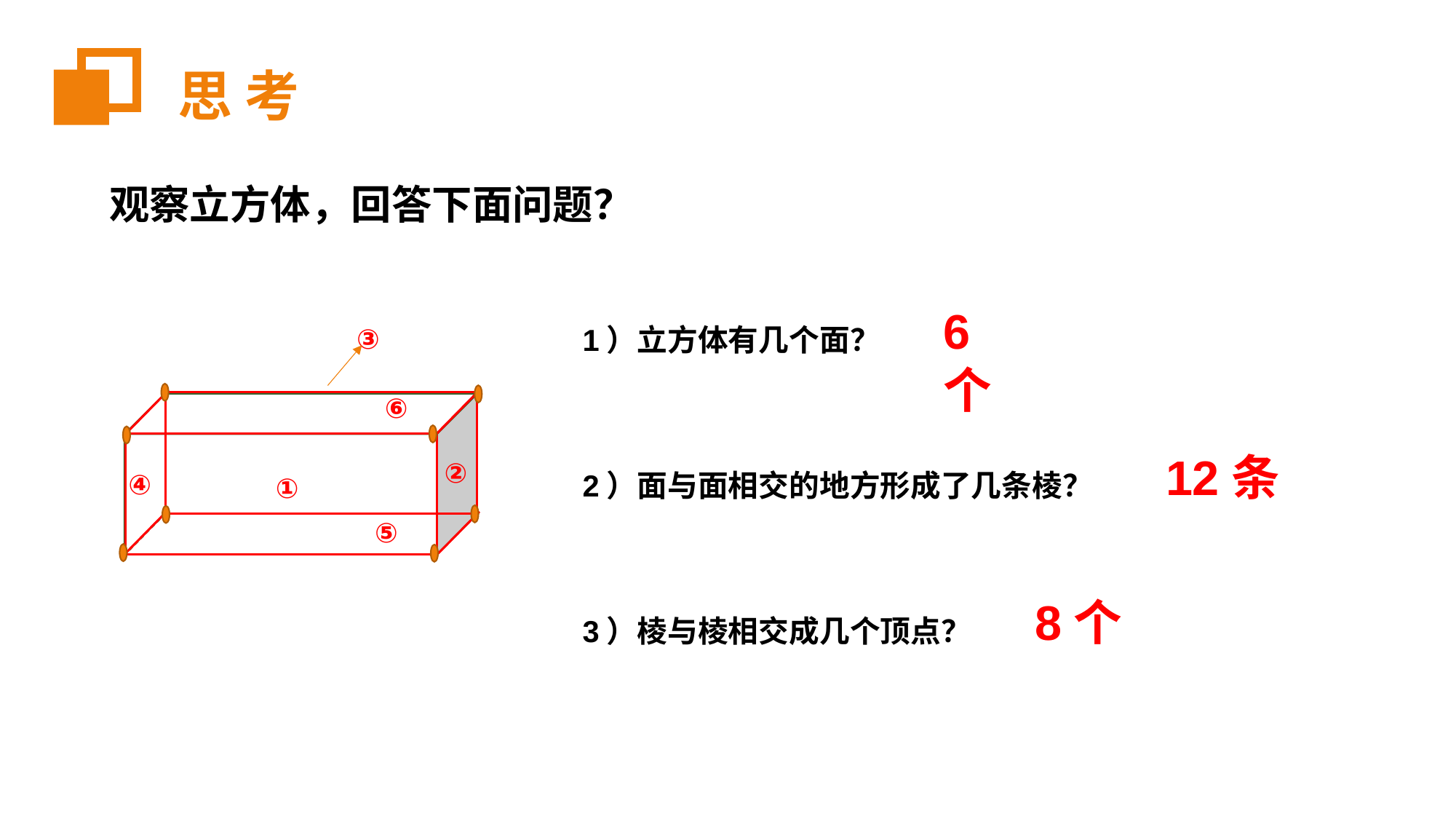

思 考
观察立方体，回答下面问题？
1）立方体有几个面？

2）面与面相交的地方形成了几条棱？

3）棱与棱相交成几个顶点？
6个
③

⑥

12条
②
④
①

⑤

8个